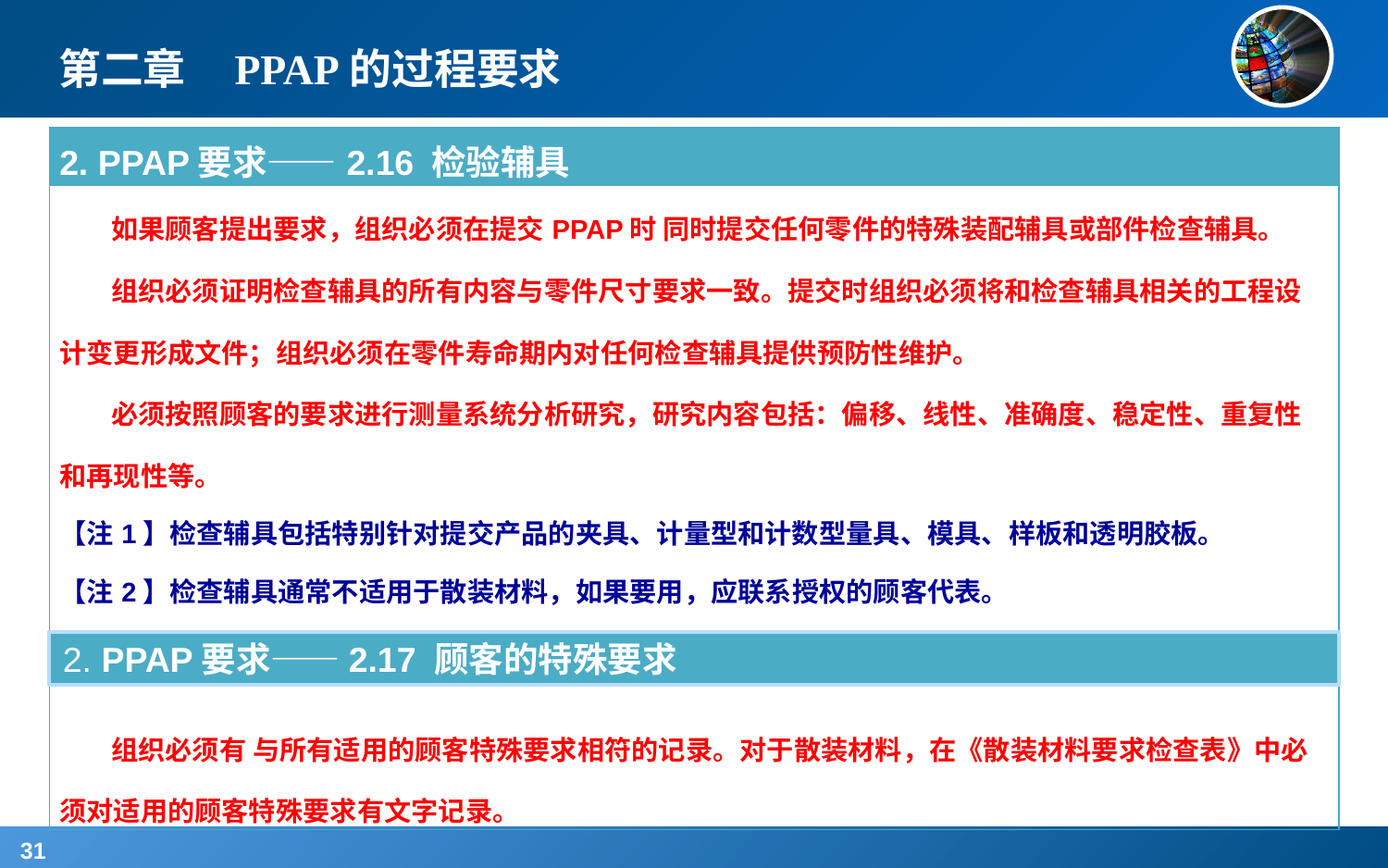

# 第二章    PPAP的过程要求
| 2. PPAP要求——2.16 检验辅具 |
| --- |
| 如果顾客提出要求，组织必须在提交PPAP时 同时提交任何零件的特殊装配辅具或部件检查辅具。 组织必须证明检查辅具的所有内容与零件尺寸要求一致。提交时组织必须将和检查辅具相关的工程设计变更形成文件；组织必须在零件寿命期内对任何检查辅具提供预防性维护。 必须按照顾客的要求进行测量系统分析研究，研究内容包括：偏移、线性、准确度、稳定性、重复性和再现性等。 【注1】检查辅具包括特别针对提交产品的夹具、计量型和计数型量具、模具、样板和透明胶板。 【注2】检查辅具通常不适用于散装材料，如果要用，应联系授权的顾客代表。 组织必须有 与所有适用的顾客特殊要求相符的记录。对于散装材料，在《散装材料要求检查表》中必须对适用的顾客特殊要求有文字记录。 |
2. PPAP要求——2.17 顾客的特殊要求